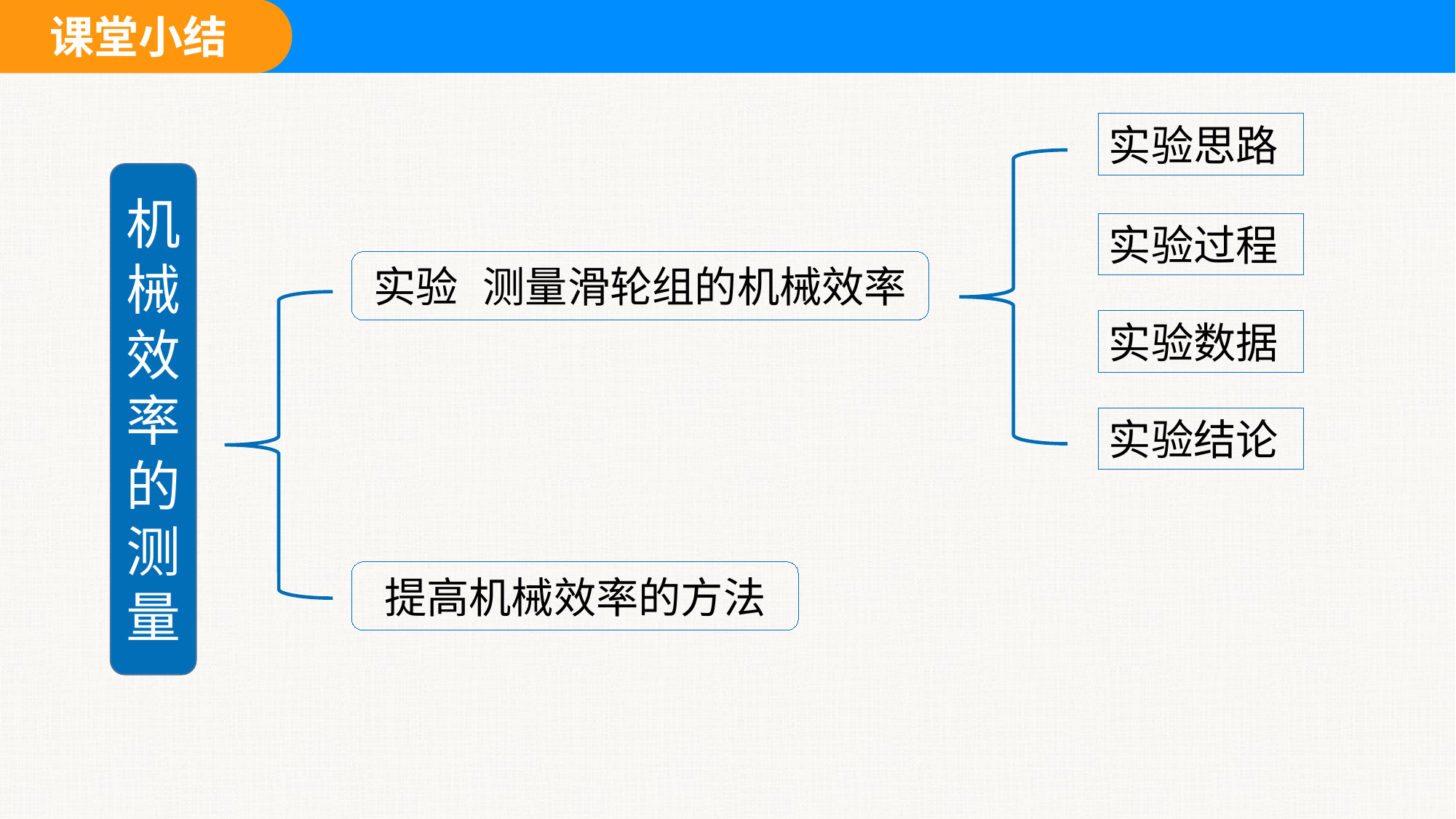

实验思路

机械效率的测量
实验过程
实验	测量滑轮组的机械效率

实验数据
实验结论
提高机械效率的方法